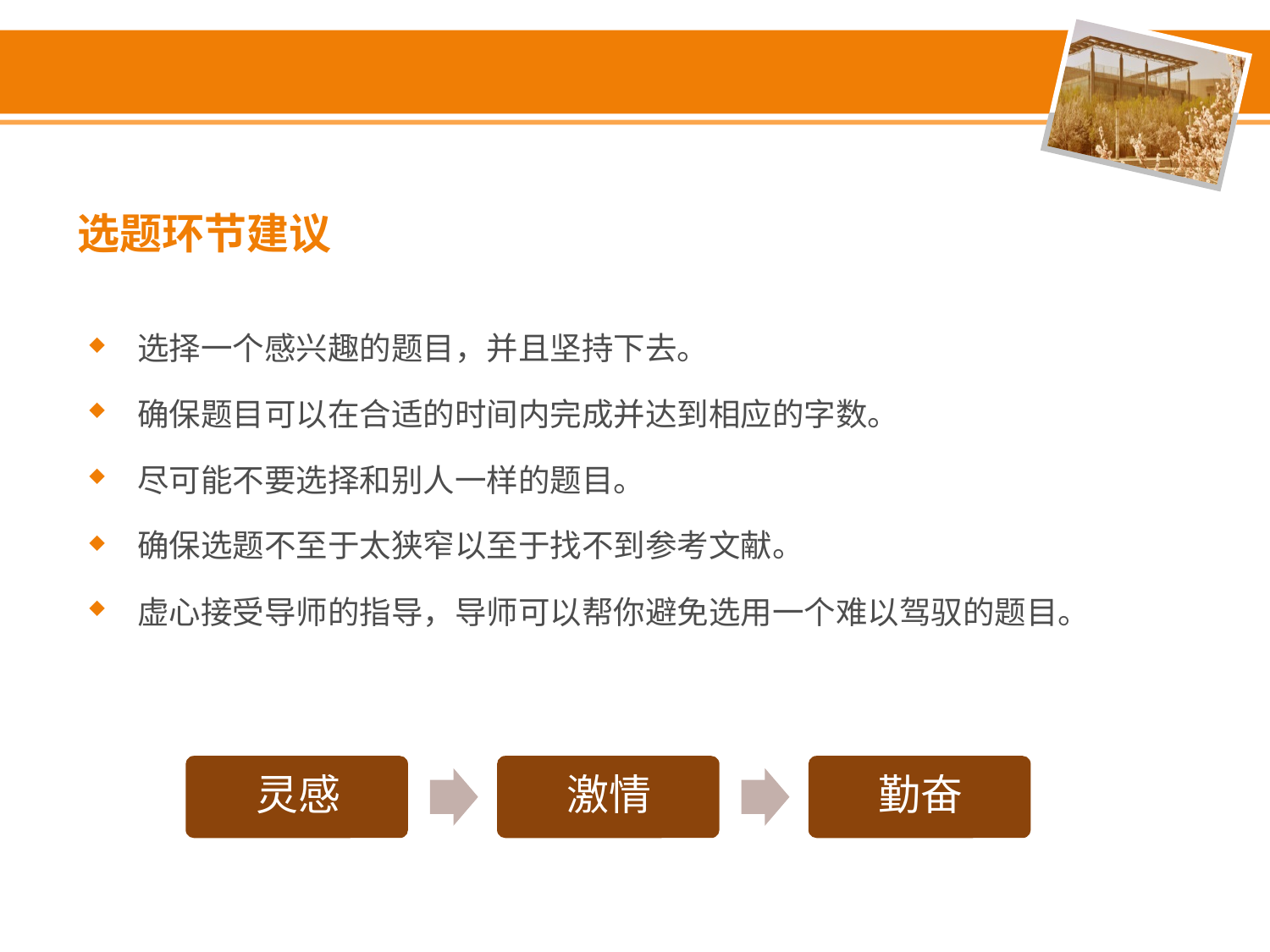

# 选题环节建议
选择一个感兴趣的题目，并且坚持下去。
确保题目可以在合适的时间内完成并达到相应的字数。
尽可能不要选择和别人一样的题目。
确保选题不至于太狭窄以至于找不到参考文献。
虚心接受导师的指导，导师可以帮你避免选用一个难以驾驭的题目。
灵感

激情

勤奋